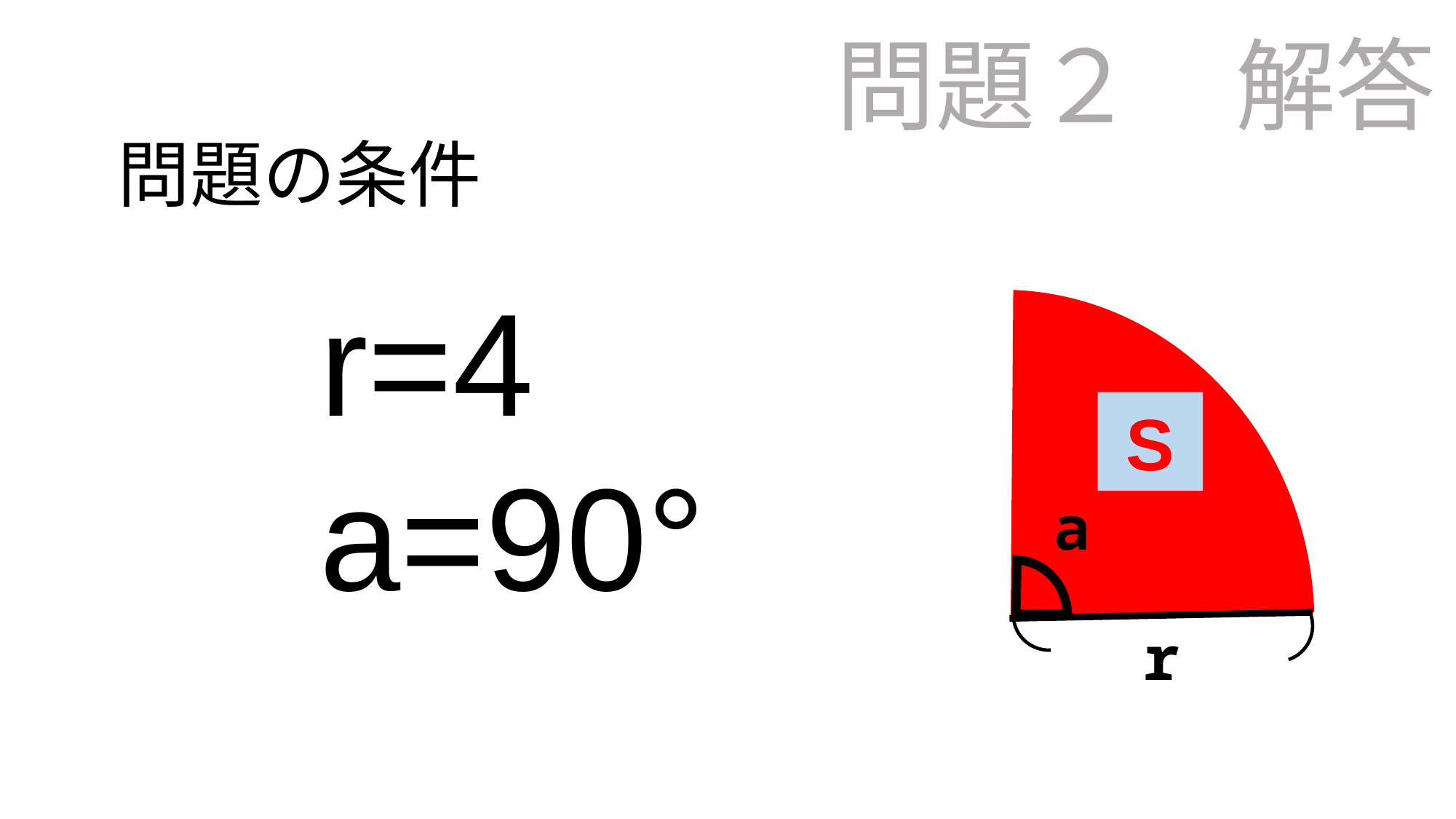

問題２　解答

問題の条件
r=4
a=90°

a

r
S